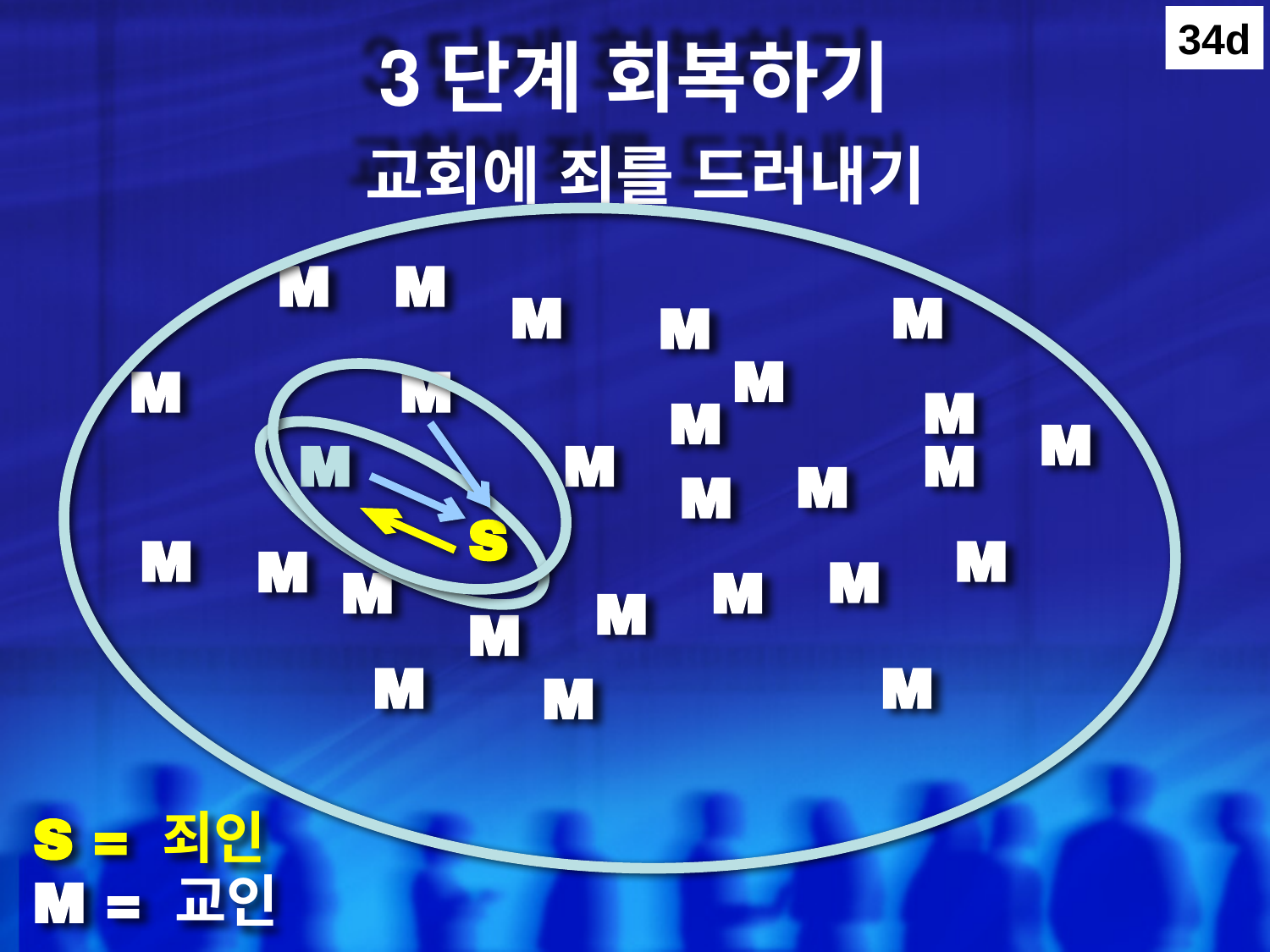

34d
# 3단계 회복하기 교회에 죄를 드러내기

M
M
M
M
M
M
M
M
M
M

M
M
M
M

M

M

S

M
M
M
M
M
M
M
M
M
M
M
S = 죄인
M = 교인